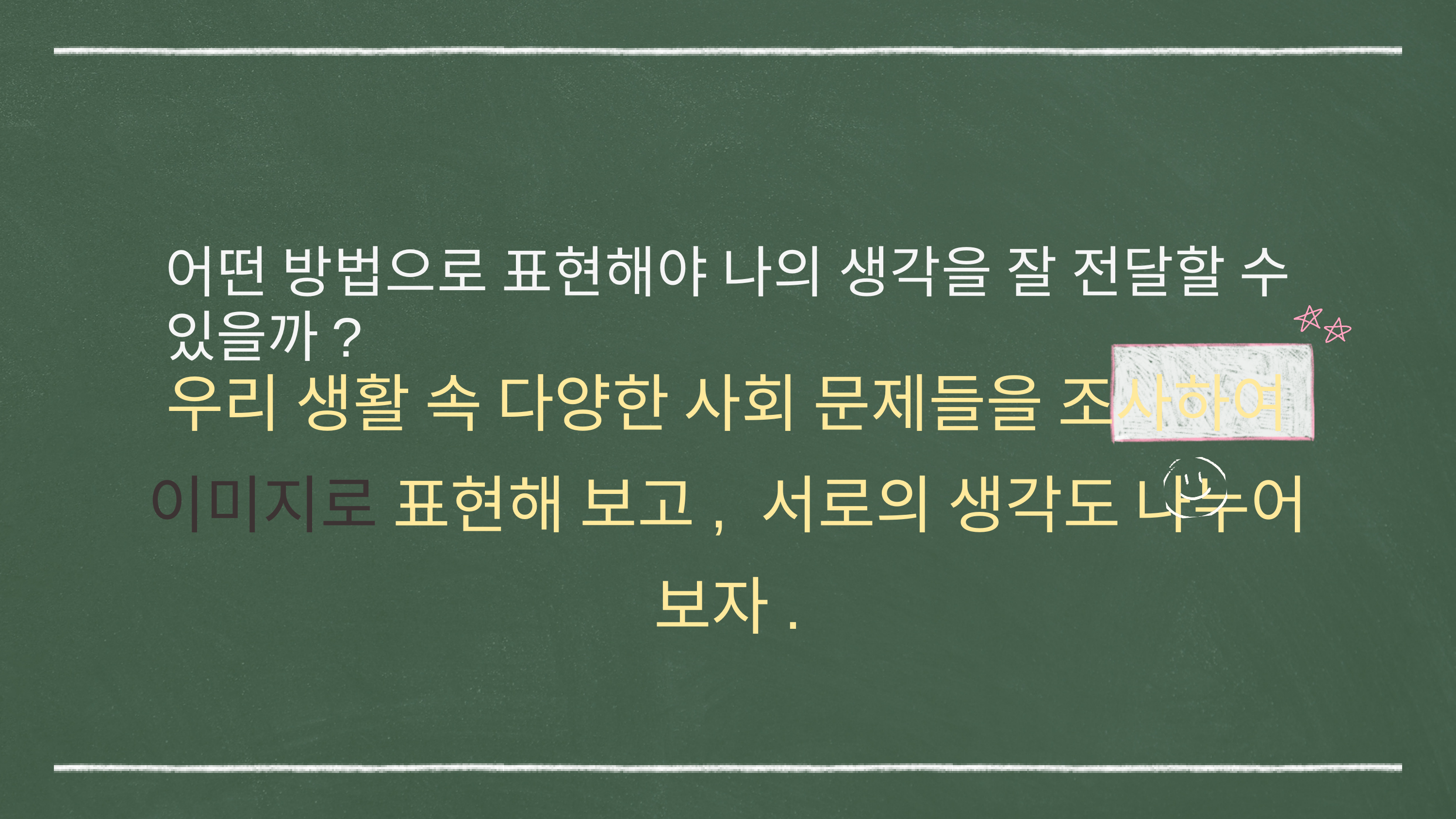

어떤 방법으로 표현해야 나의 생각을 잘 전달할 수 있을까?

우리 생활 속 다양한 사회 문제들을 조사하여 이미지로 표현해 보고, 서로의 생각도 나누어 보자.